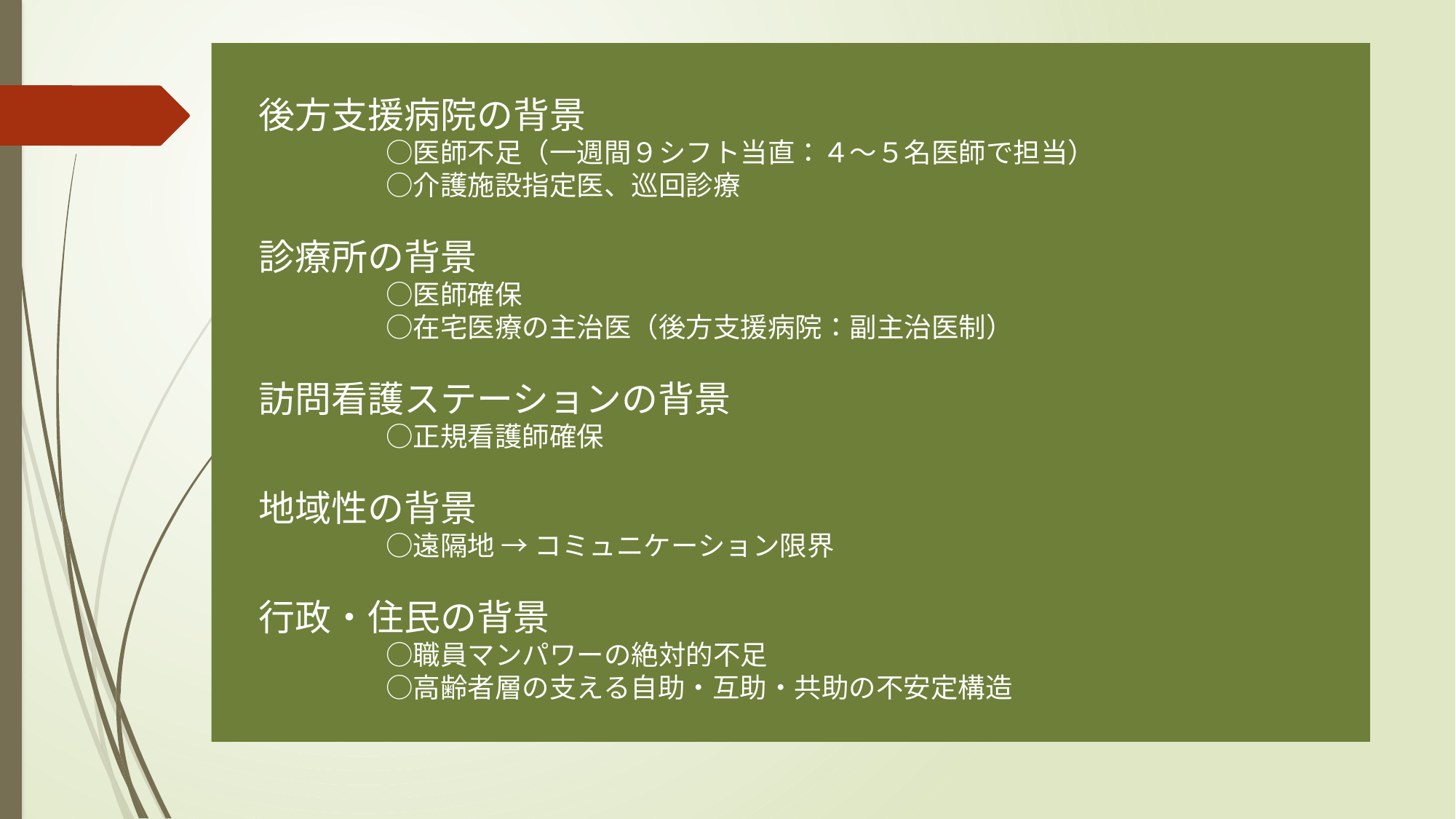

後方支援病院の背景
　　　　　　○医師不足（一週間９シフト当直：４～５名医師で担当）
　　　　　　○介護施設指定医、巡回診療

　診療所の背景
　　　　　　○医師確保
　　　　　　○在宅医療の主治医（後方支援病院：副主治医制）

　訪問看護ステーションの背景
　　　　　　○正規看護師確保

　地域性の背景
　　　　　　○遠隔地 → コミュニケーション限界

　行政・住民の背景
　　　　　　○職員マンパワーの絶対的不足
　　　　　　○高齢者層の支える自助・互助・共助の不安定構造